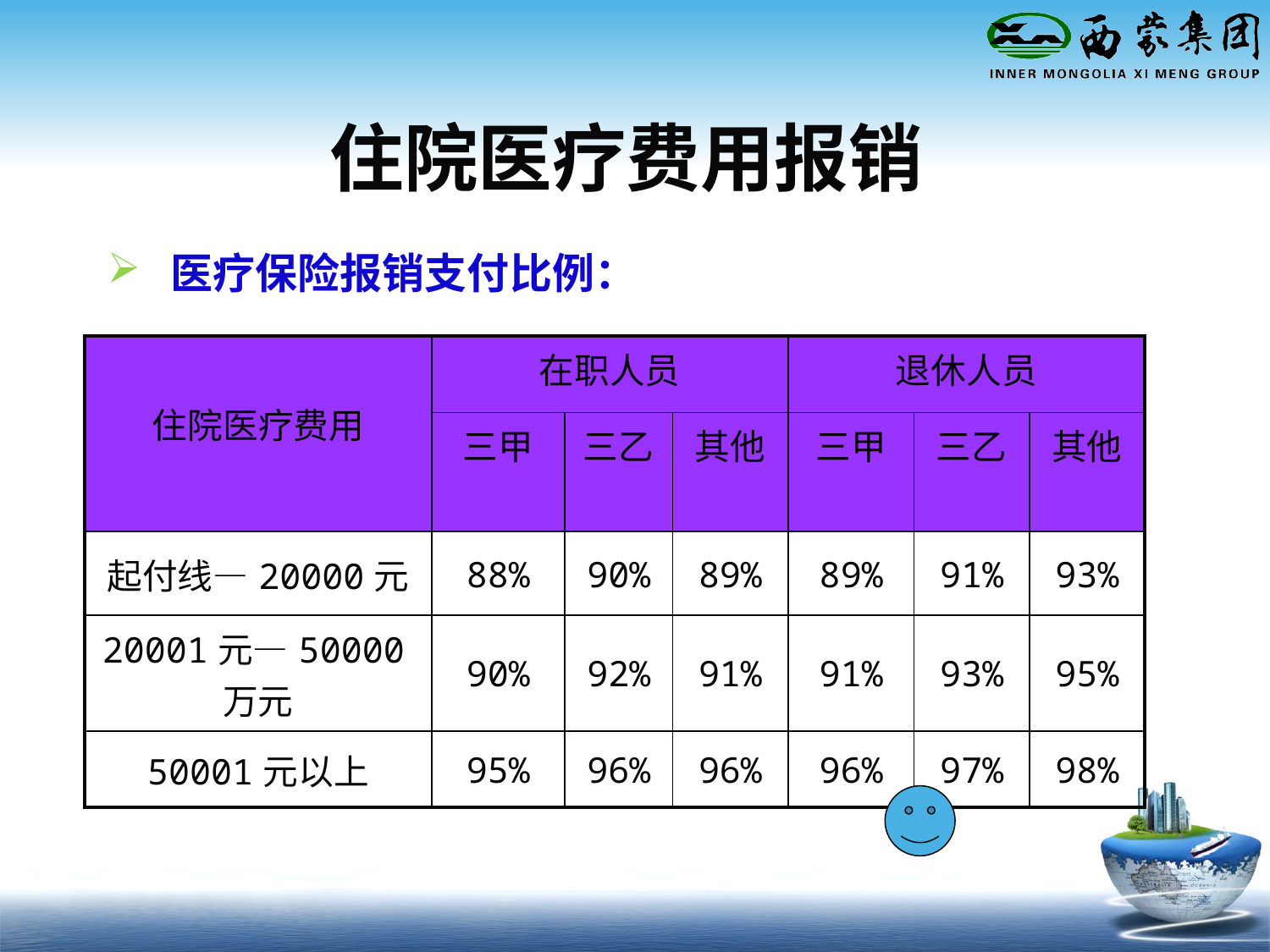

# 住院医疗费用报销

医疗保险报销支付比例：
| 住院医疗费用 | 在职人员 |  |  | 退休人员 |  |  |
| --- | --- | --- | --- | --- | --- | --- |
|  | 三甲 | 三乙 | 其他 | 三甲 | 三乙 | 其他 |
| 起付线—20000元 | 88% | 90% | 89% | 89% | 91% | 93% |
| 20001元—50000万元 | 90% | 92% | 91% | 91% | 93% | 95% |
| 50001元以上 | 95% | 96% | 96% | 96% | 97% | 98% |